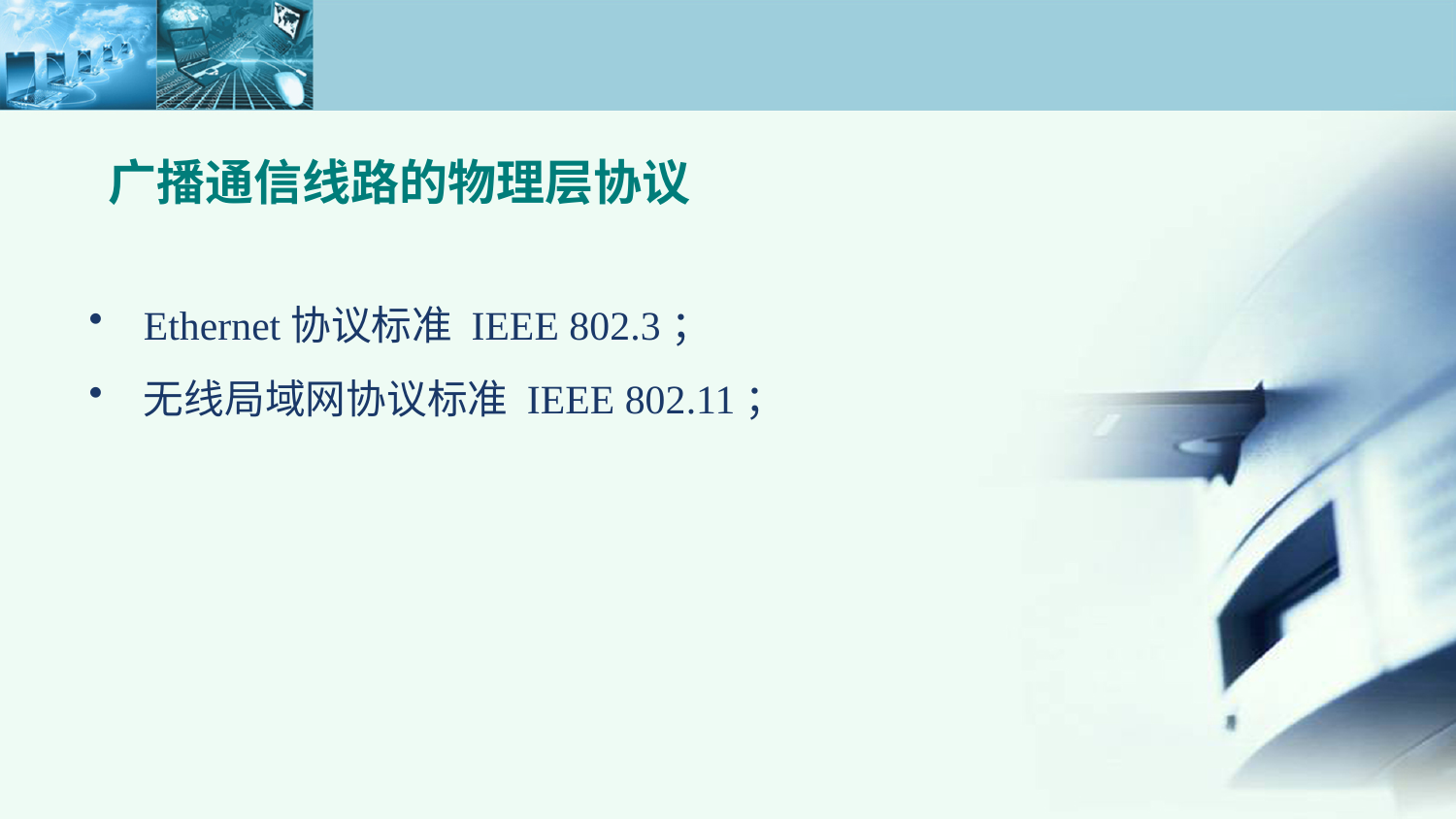

广播通信线路的物理层协议
Ethernet协议标准 IEEE 802.3；
无线局域网协议标准 IEEE 802.11；